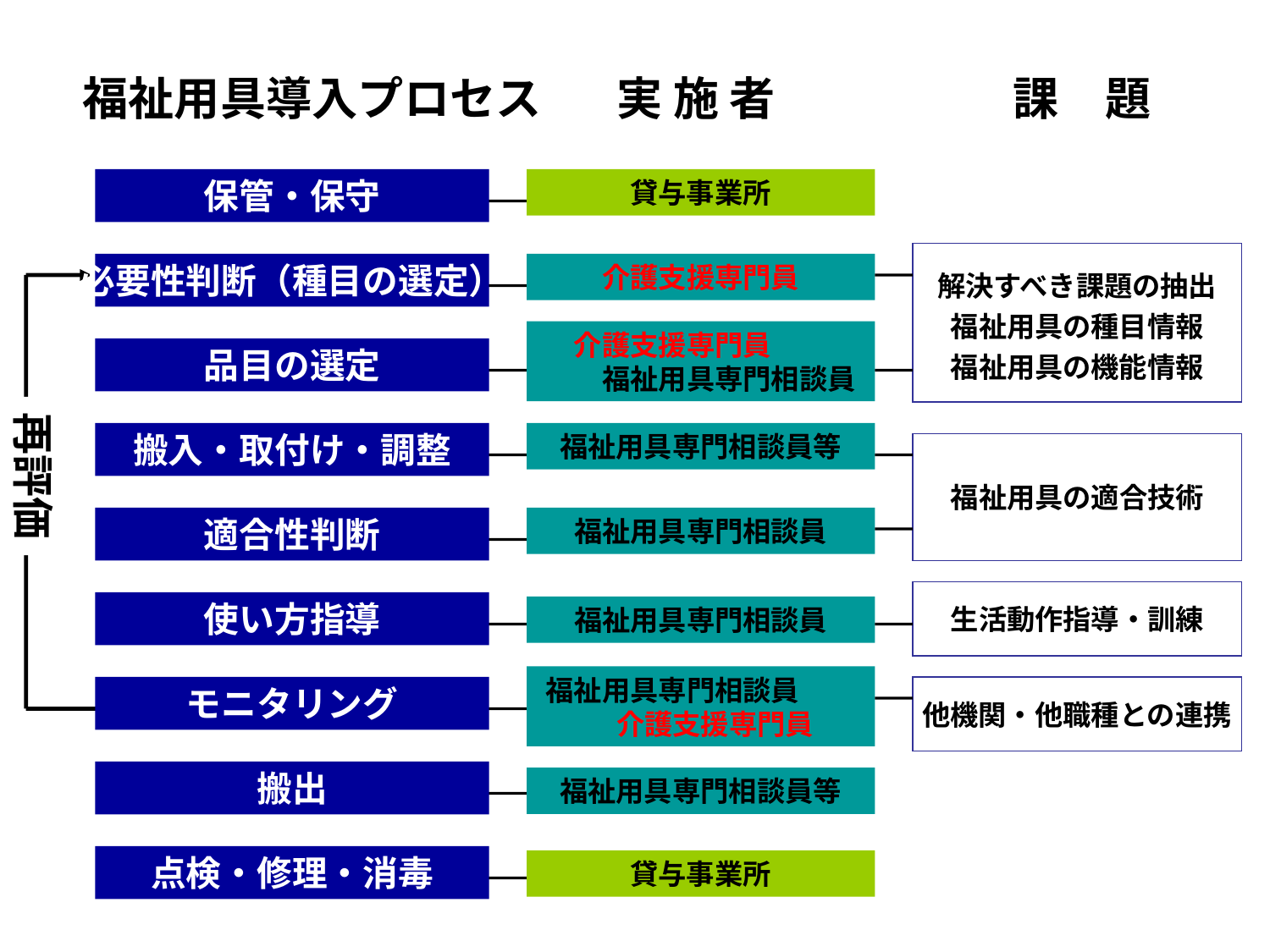

福祉用具導入プロセス
実 施 者
課　題
保管・保守
貸与事業所

解決すべき課題の抽出
福祉用具の種目情報
福祉用具の機能情報
必要性判断（種目の選定）
介護支援専門員

　介護支援専門員　　　　　福祉用具専門相談員
品目の選定

再評価
搬入・取付け・調整
福祉用具専門相談員等
福祉用具の適合技術

適合性判断
福祉用具専門相談員

生活動作指導・訓練
使い方指導
福祉用具専門相談員

福祉用具専門相談員　　　介護支援専門員
モニタリング
他機関・他職種との連携

搬出
福祉用具専門相談員等

点検・修理・消毒
貸与事業所